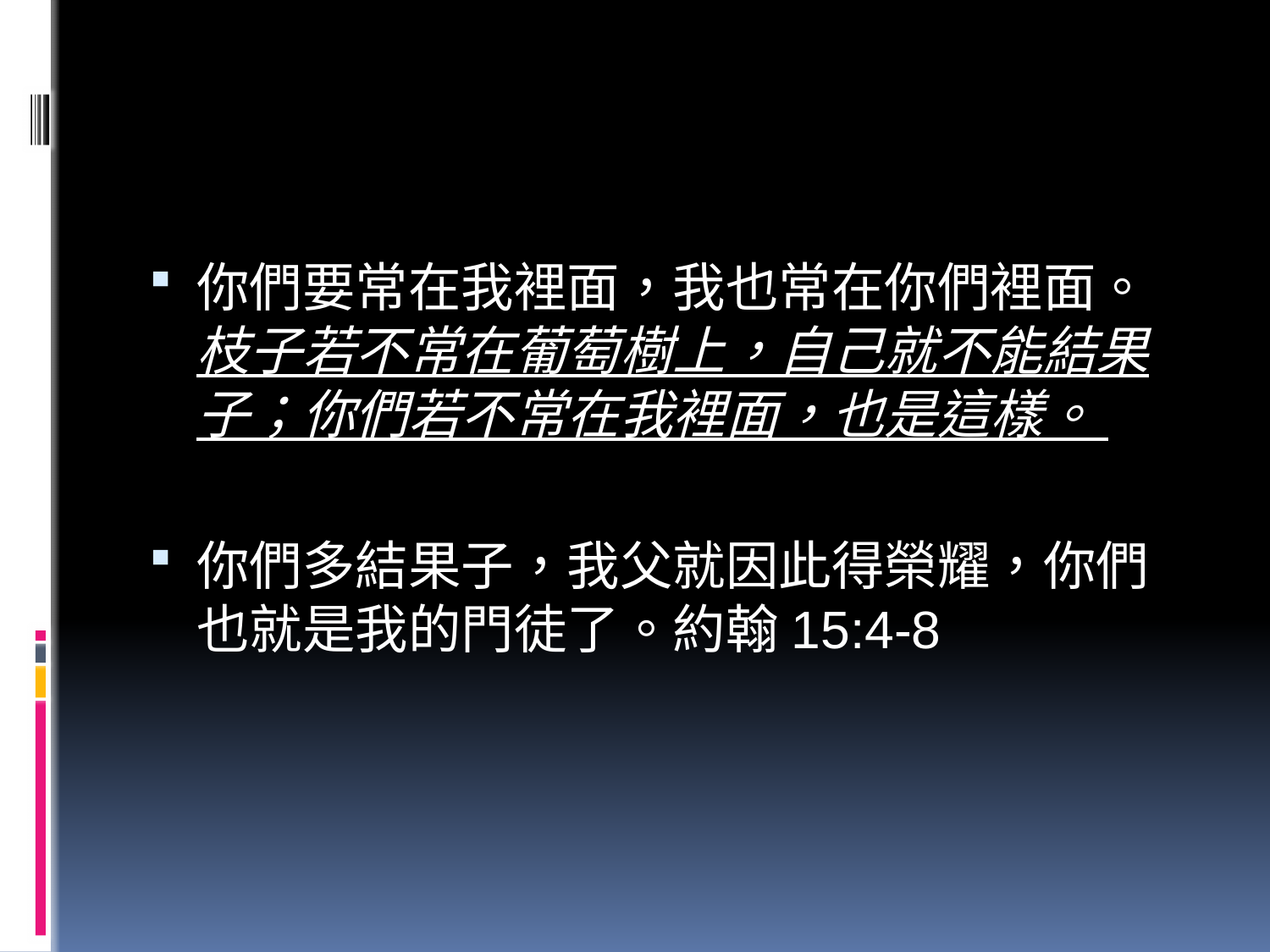

#
你們要常在我裡面，我也常在你們裡面。枝子若不常在葡萄樹上，自己就不能結果子；你們若不常在我裡面，也是這樣。

你們多結果子，我父就因此得榮耀，你們也就是我的門徒了。約翰15:4-8